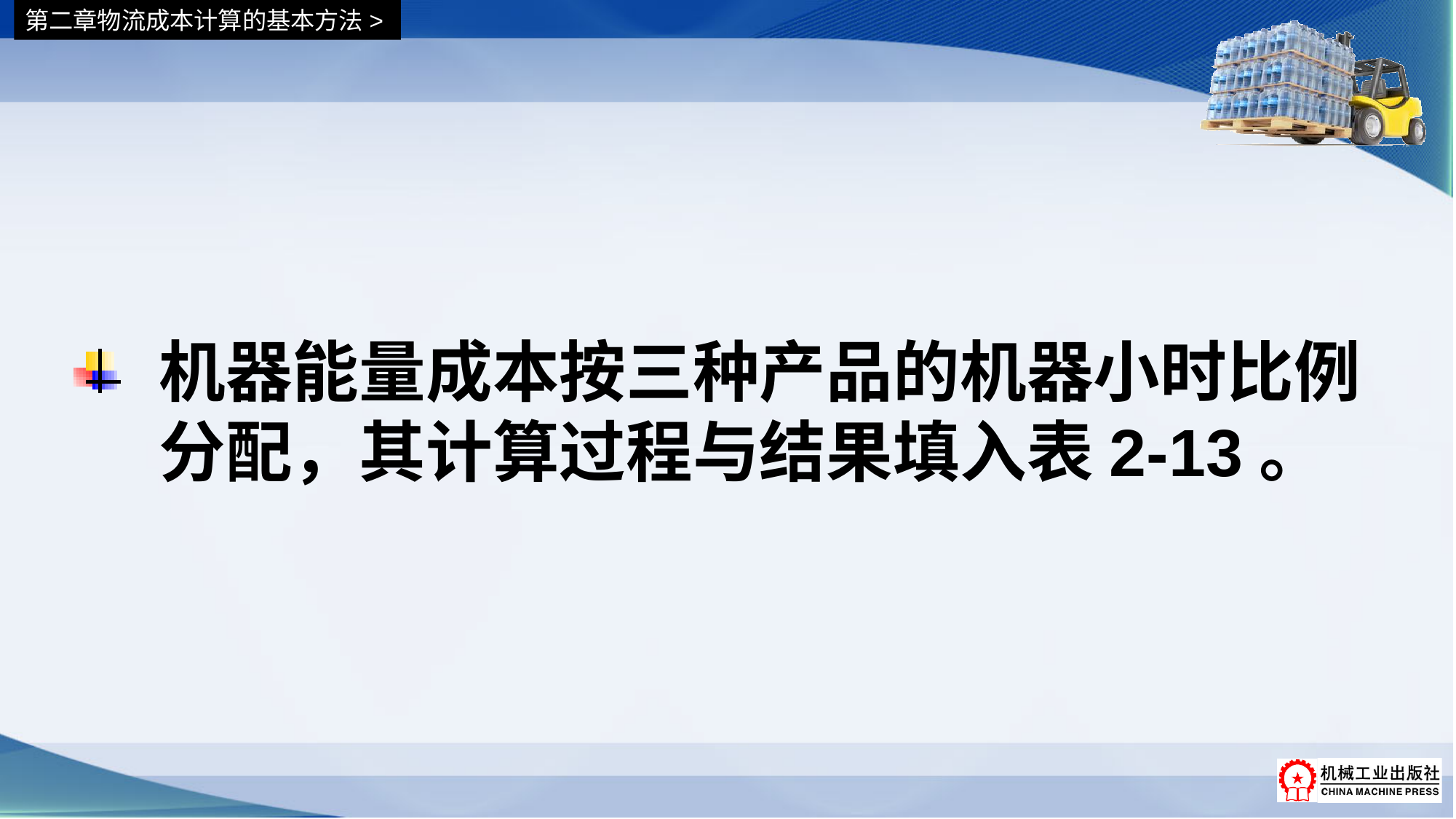

第二章物流成本计算的基本方法>
# 机器能量成本按三种产品的机器小时比例分配，其计算过程与结果填入表2-13。